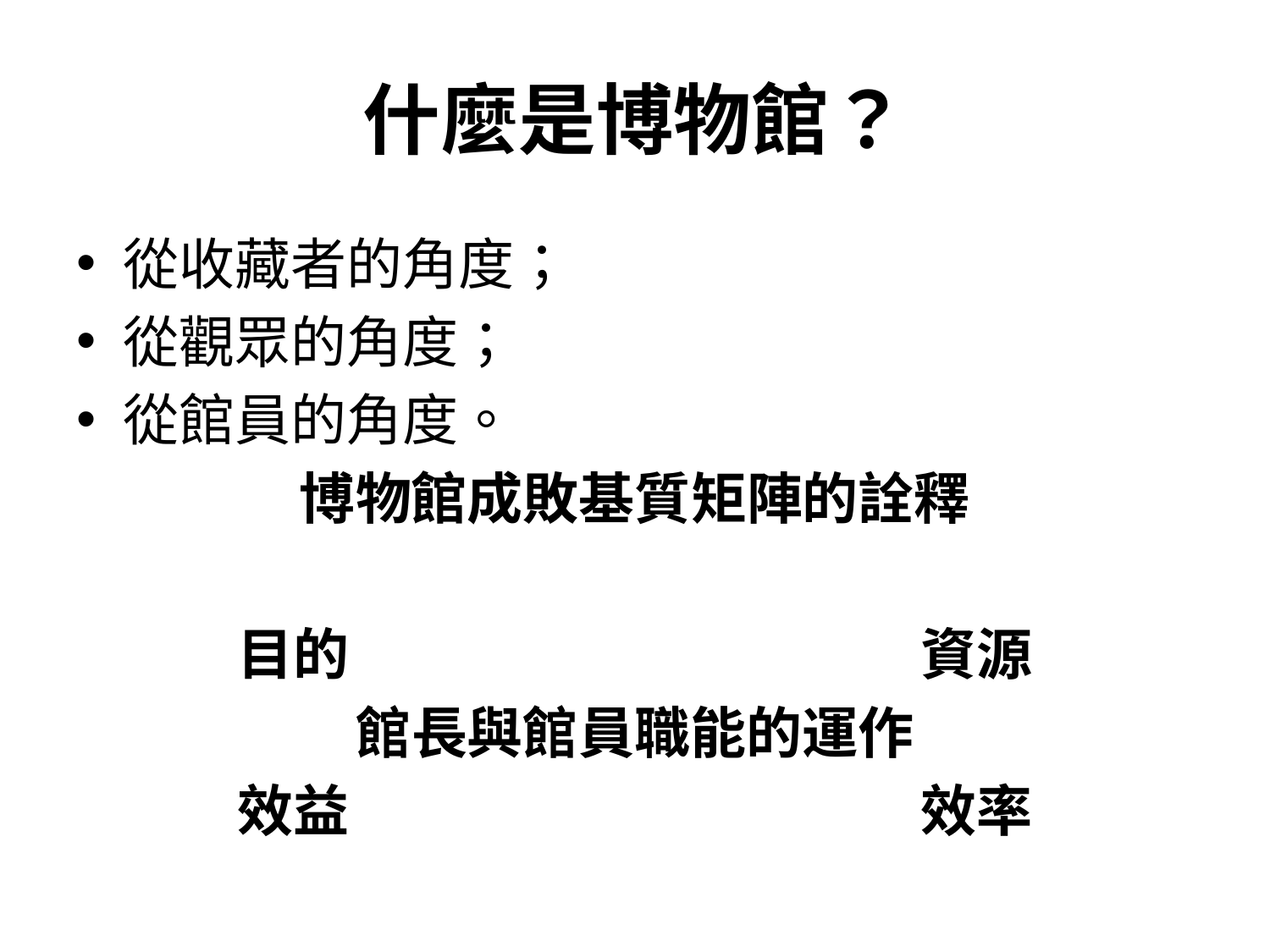

# 什麼是博物館？
從收藏者的角度；
從觀眾的角度；
從館員的角度。
博物館成敗基質矩陣的詮釋

目的                                             資源
館長與館員職能的運作
效益                                             效率